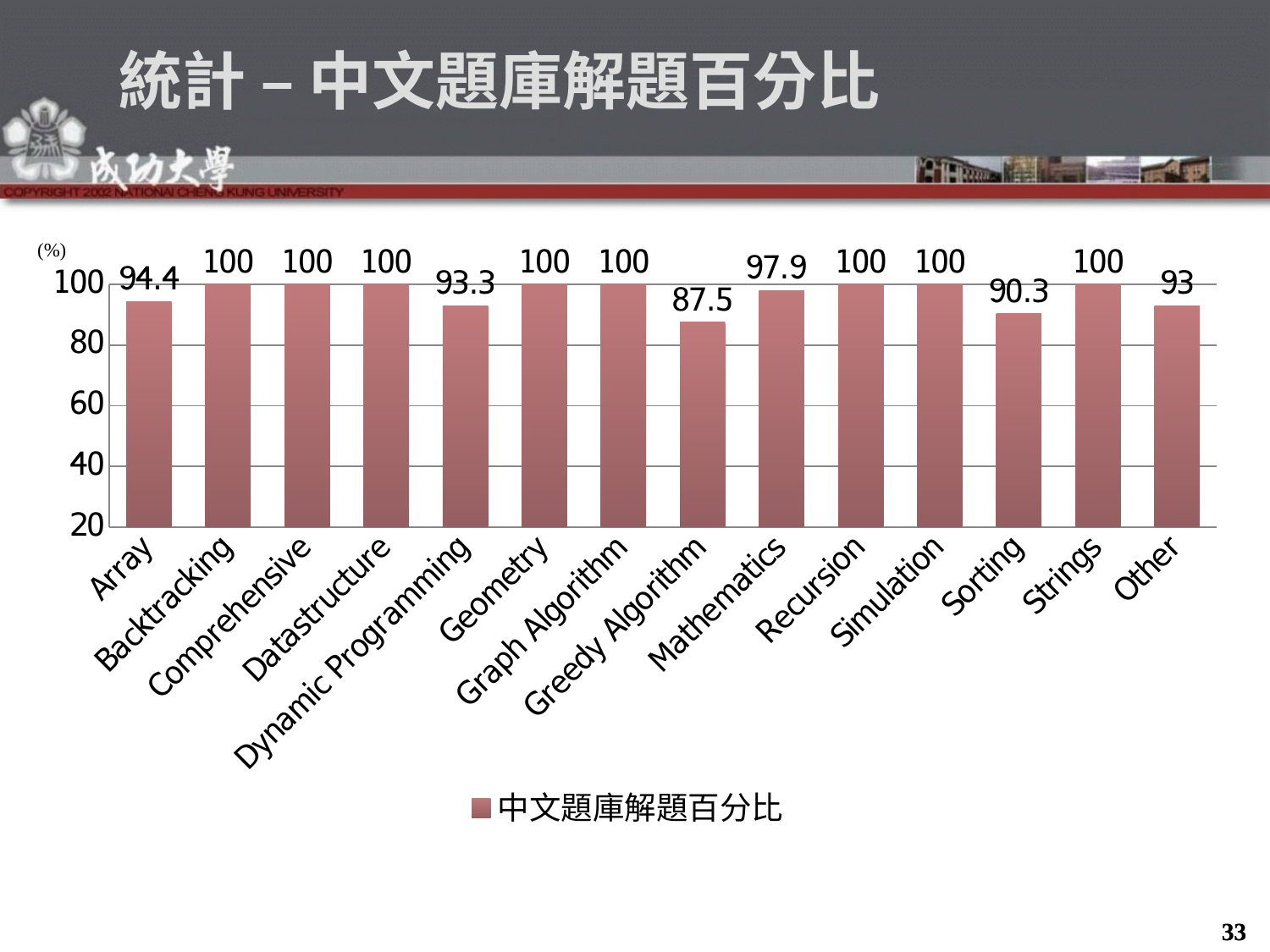

統計 – 中文題庫解題百分比

### Chart

| Category | 中文題庫解題百分比 |
|---|---|
| Array | 94.4 |
| Backtracking | 100.0 |
| Comprehensive | 100.0 |
| Datastructure | 100.0 |
| Dynamic Programming | 93.0 |
| Geometry | 100.0 |
| Graph Algorithm | 100.0 |
| Greedy Algorithm | 87.5 |
| Mathematics | 97.9 |
| Recursion | 100.0 |
| Simulation | 100.0 |
| Sorting | 90.3 |
| Strings | 100.0 |
| Other | 93.0 |
33
33